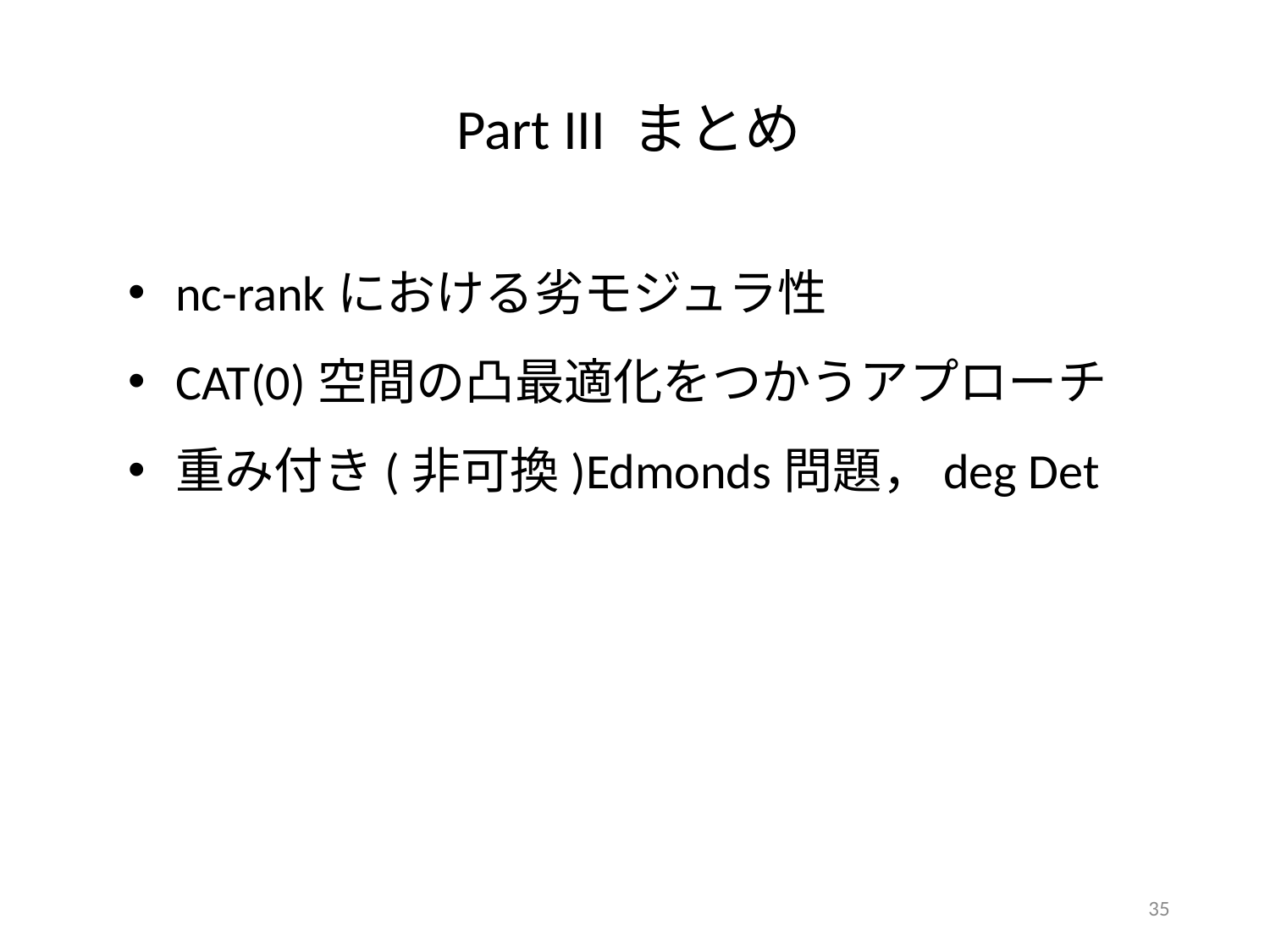

Part III まとめ
nc-rankにおける劣モジュラ性
CAT(0)空間の凸最適化をつかうアプローチ
重み付き(非可換)Edmonds問題，deg Det
35